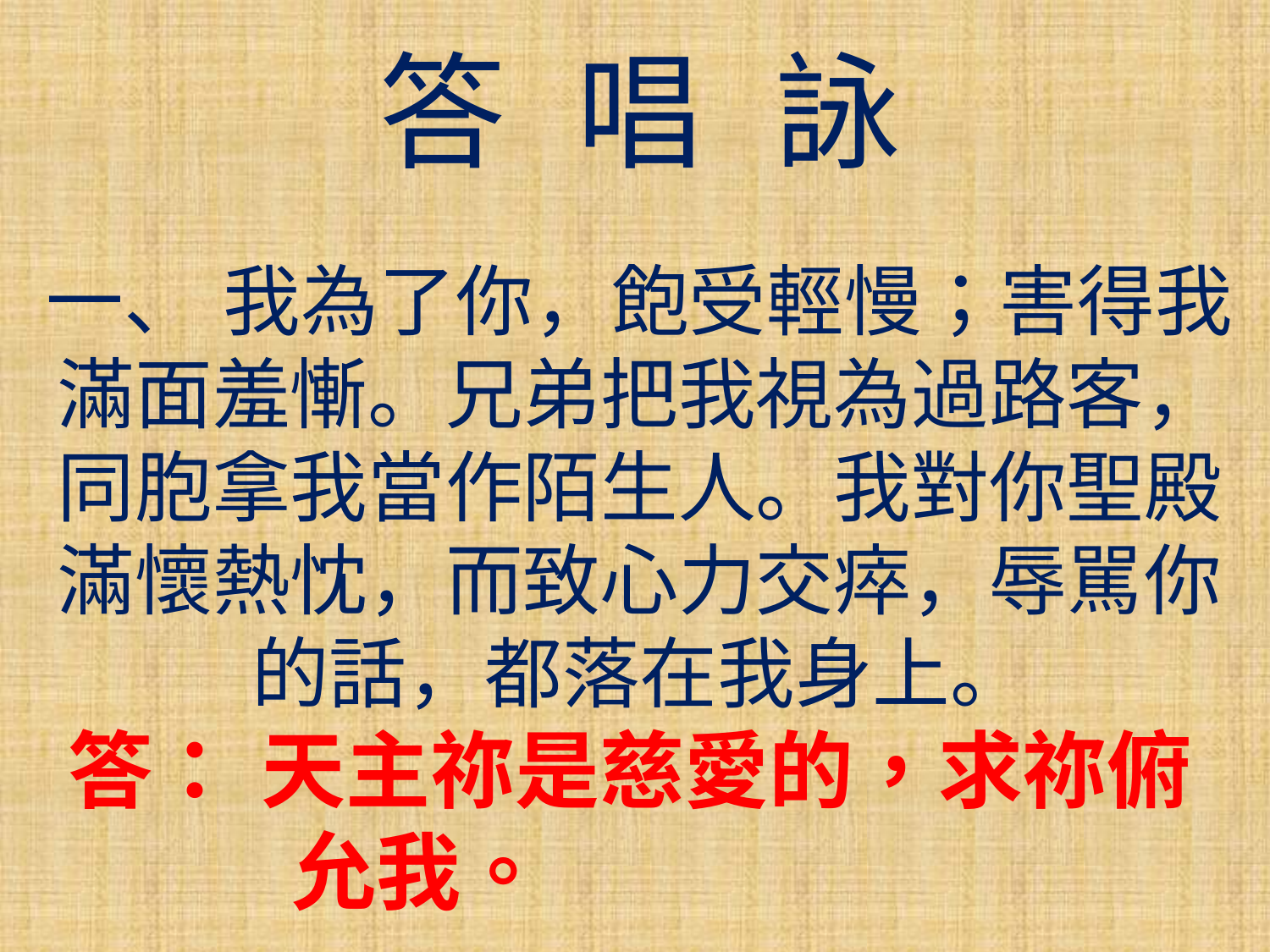

答  唱  詠

一、 我為了你，飽受輕慢；害得我滿面羞慚。兄弟把我視為過路客，同胞拿我當作陌生人。我對你聖殿滿懷熱忱，而致心力交瘁，辱駡你的話，都落在我身上。
答： 天主祢是慈愛的，求祢俯允我。